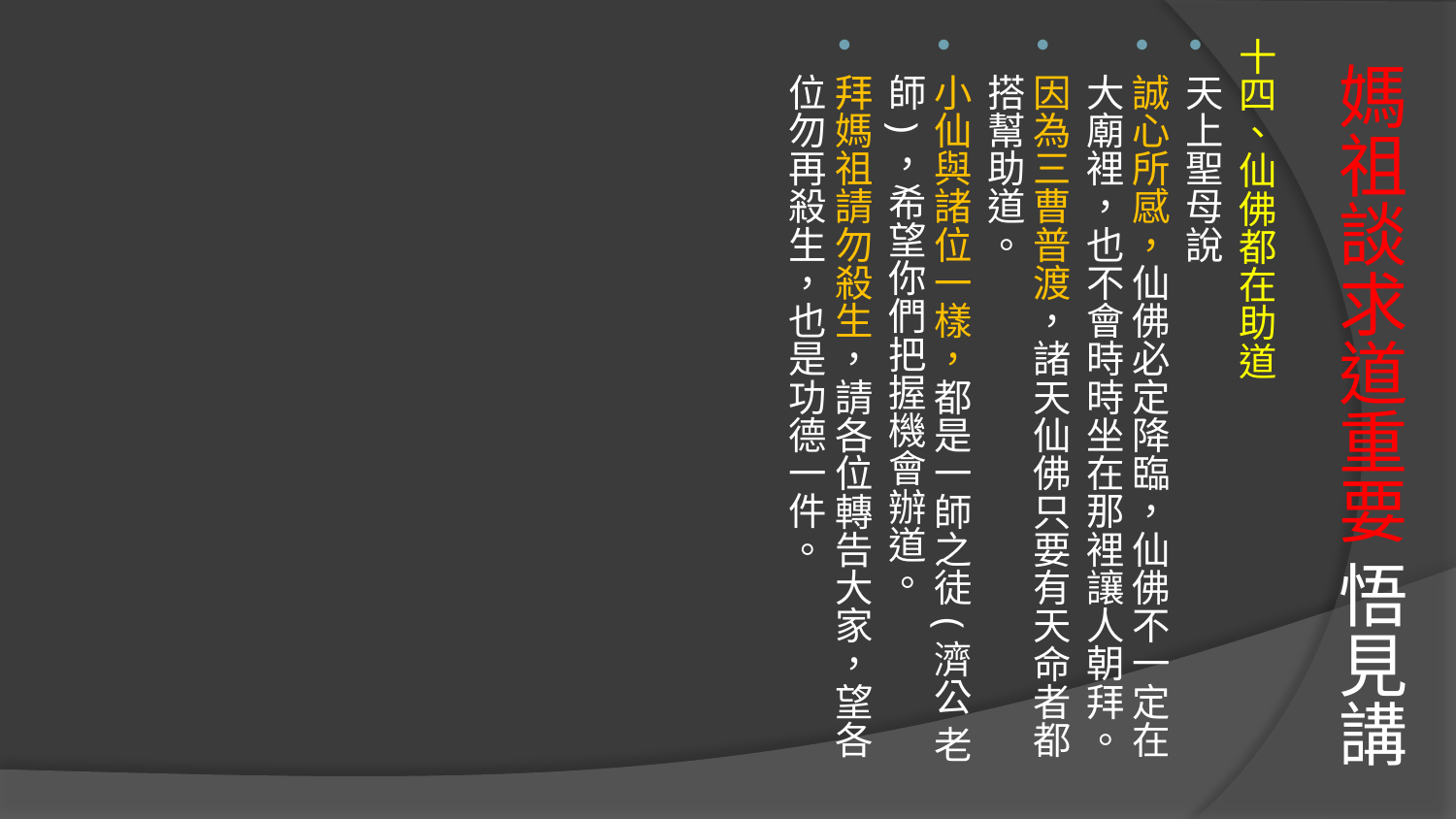

十四、仙佛都在助道
天上聖母說
誠心所感，仙佛必定降臨，仙佛不一定在大廟裡，也不會時時坐在那裡讓人朝拜。
因為三曹普渡，諸天仙佛只要有天命者都搭幫助道。
小仙與諸位一樣，都是一師之徒(濟公 老師)，希望你們把握機會辦道。
拜媽祖請勿殺生，請各位轉告大家，望各位勿再殺生，也是功德一件。

# 媽祖談求道重要 悟見講